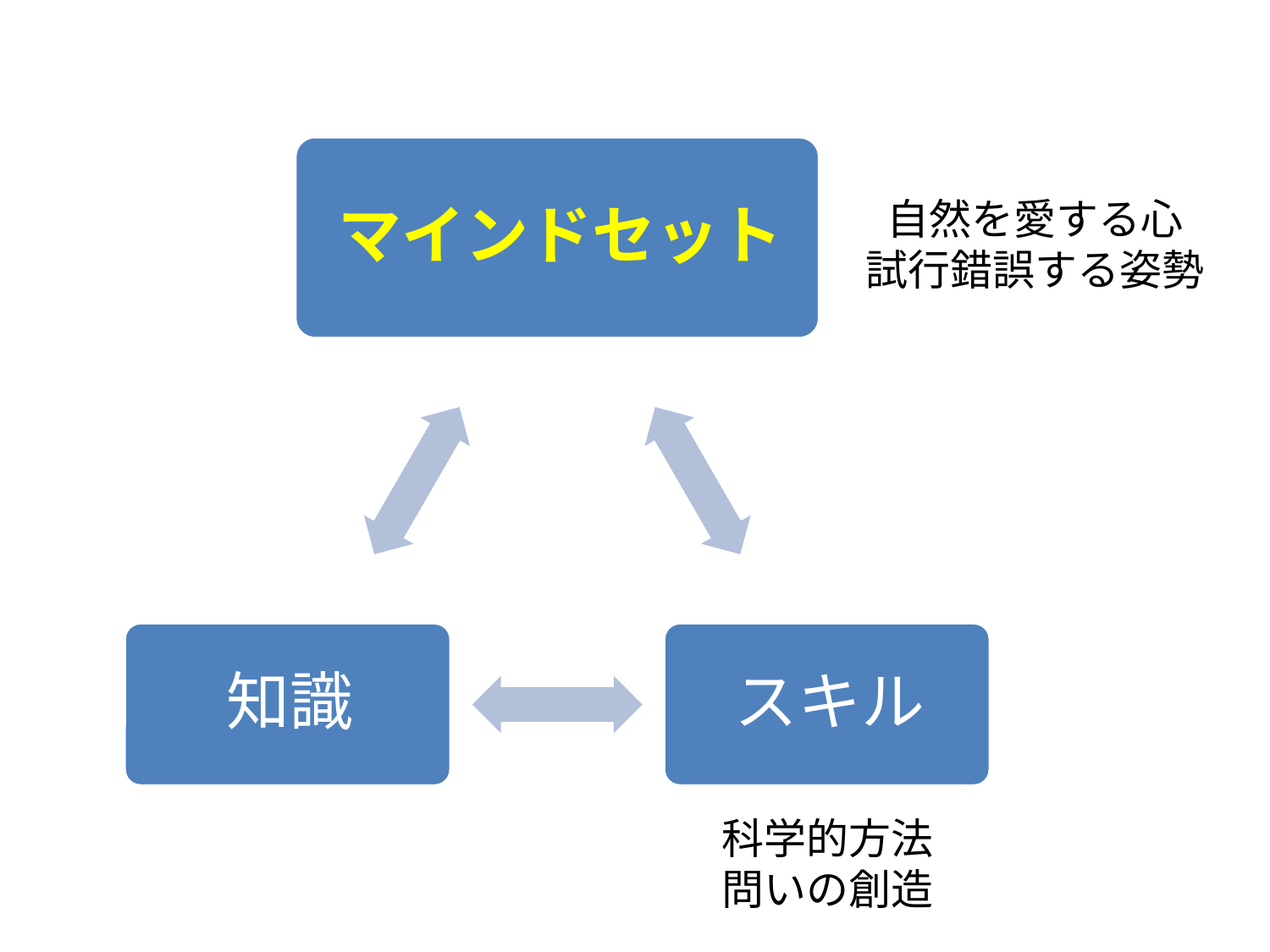

マインドセット

スキル

知識

自然を愛する心
試行錯誤する姿勢
科学的方法
問いの創造